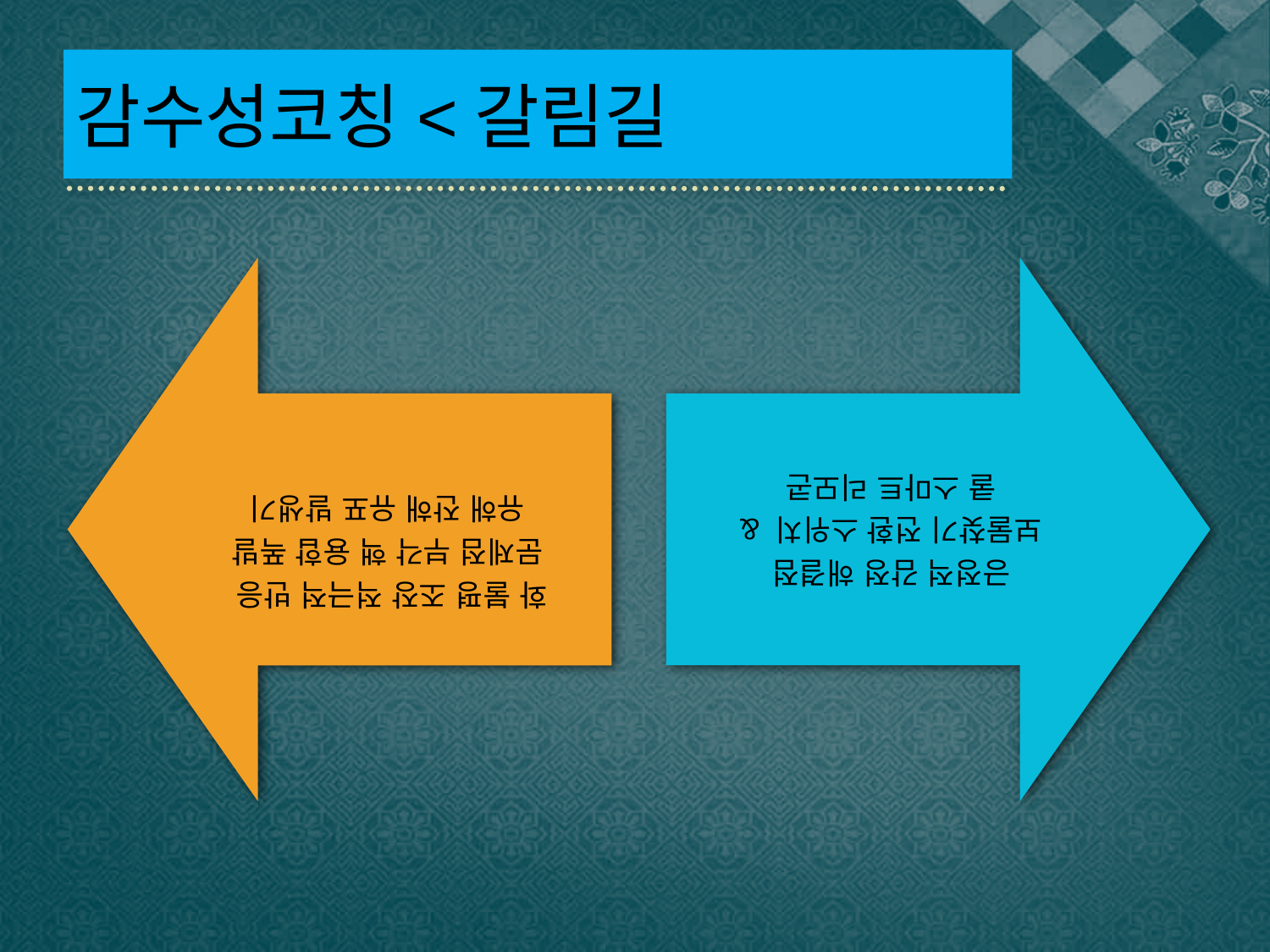

# 감수성코칭<갈림길
화 불평 조장 적극적 반응
문제점 부각 핵 융합 폭발
유해 잔해 유포 발생기

긍정적 감정 해결점
보물찾기 전환 스위치 &
쿨 스마트 리모콘